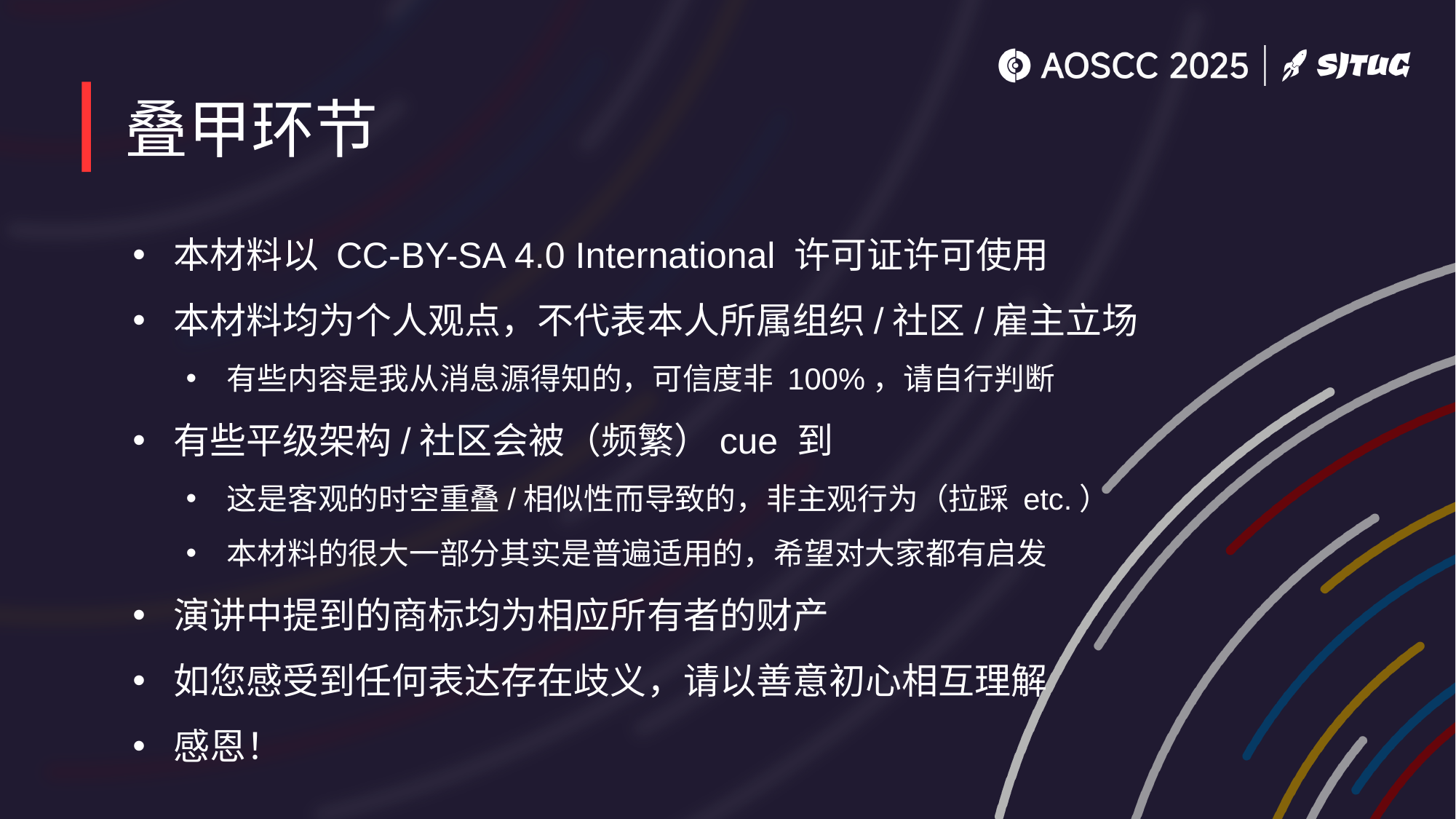

# 叠甲环节
本材料以 CC-BY-SA 4.0 International 许可证许可使用
本材料均为个人观点，不代表本人所属组织/社区/雇主立场
有些内容是我从消息源得知的，可信度非 100%，请自行判断
有些平级架构/社区会被（频繁）cue 到
这是客观的时空重叠/相似性而导致的，非主观行为（拉踩 etc.）
本材料的很大一部分其实是普遍适用的，希望对大家都有启发
演讲中提到的商标均为相应所有者的财产
如您感受到任何表达存在歧义，请以善意初心相互理解
感恩！